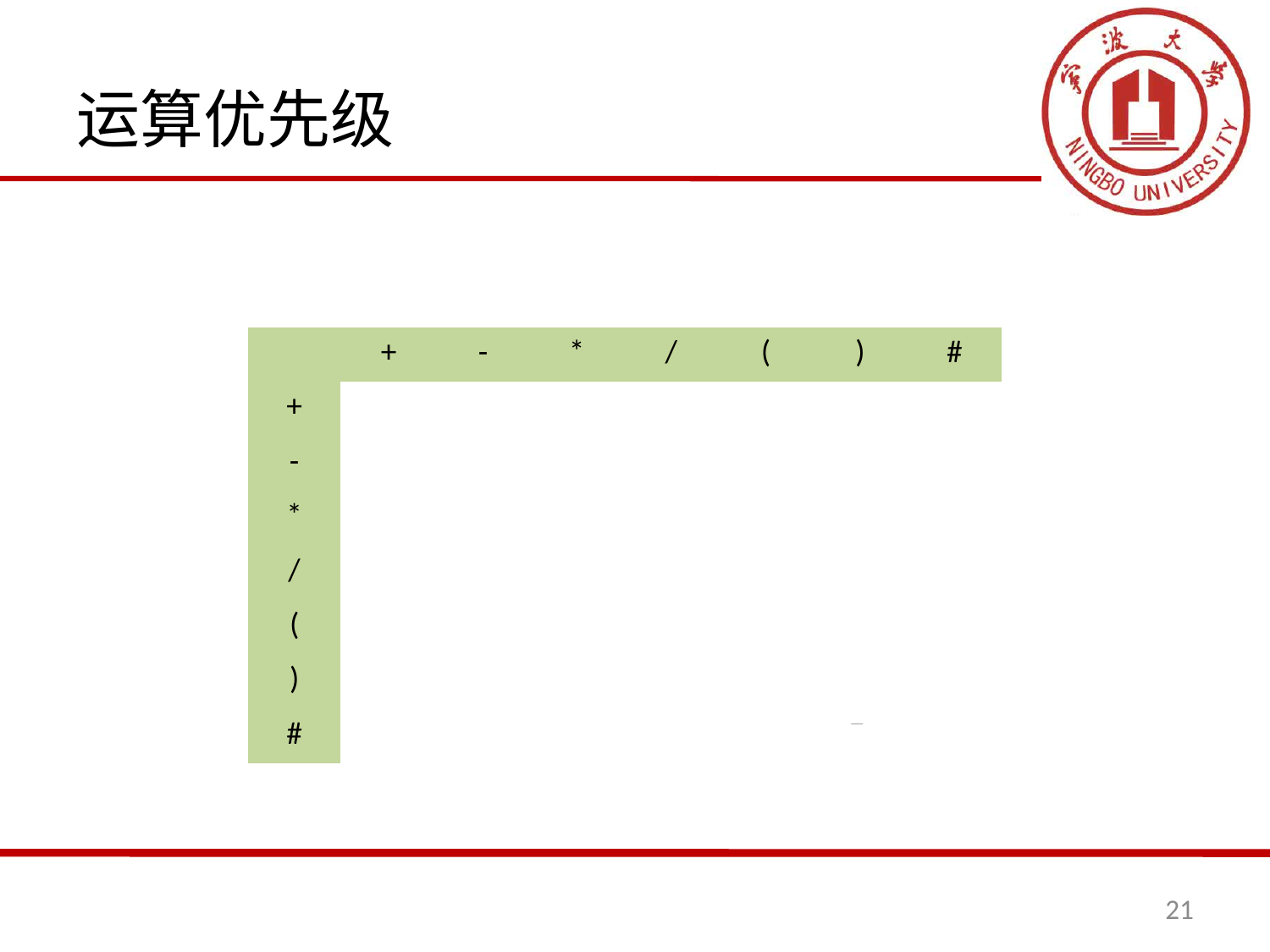

# 运算优先级

|  | + | - | \* | / | ( | ) | # |
| --- | --- | --- | --- | --- | --- | --- | --- |
| + | > | > | < | < | < | > | > |
| - | > | > | < | < | < | > | > |
| \* | > | > | > | > | < | > | > |
| / | > | > | > | > | < | > | > |
| ( | < | < | < | < | < | = | E |
| ) | > | > | > | > | E | > | > |
| # | < | < | < | < | < | E | = |

21